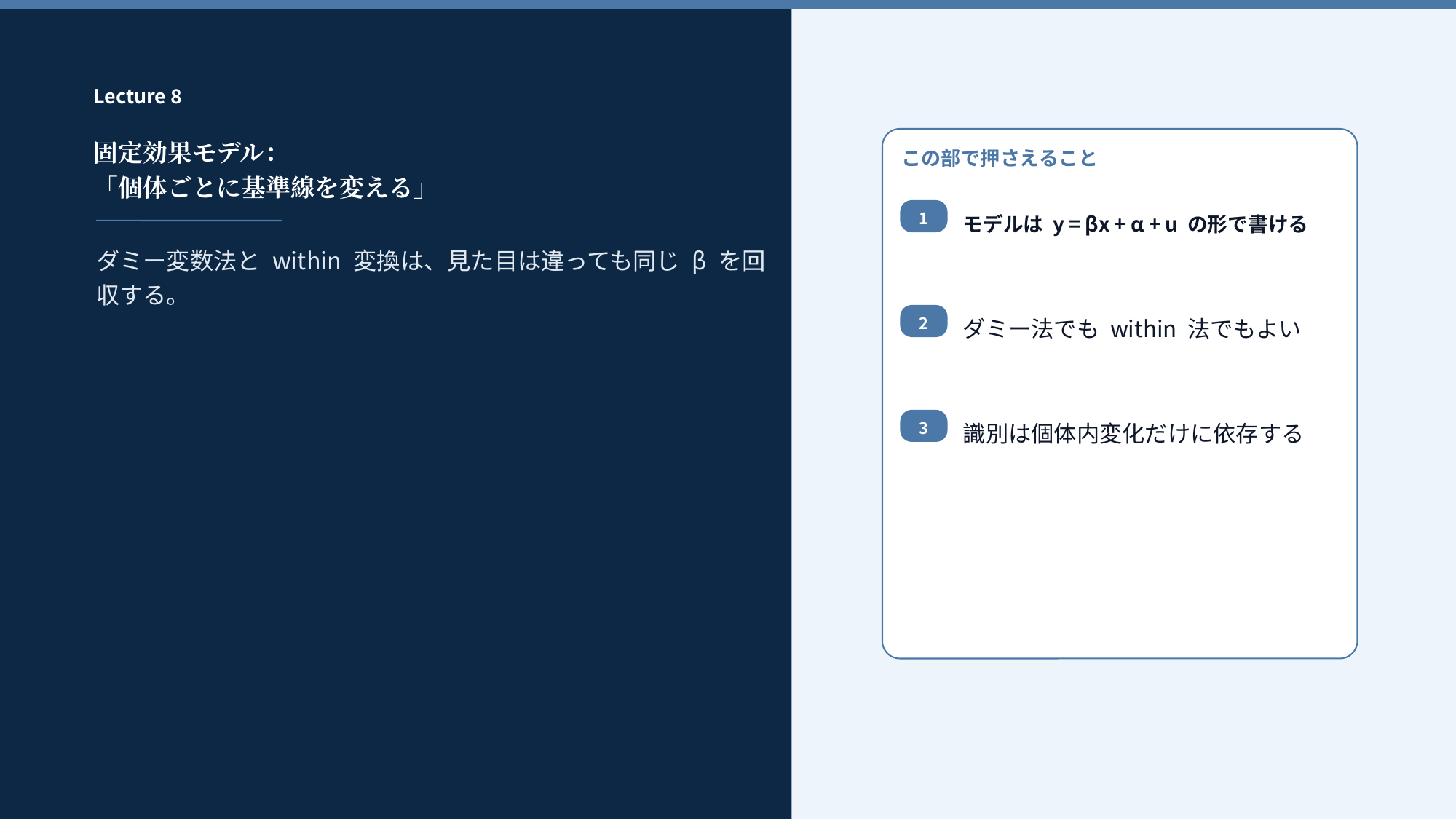

固定効果
Lecture 8
Lecture 8

固定効果モデル：
「個体ごとに基準線を変える」
この部で押さえること
モデルは y = βx + α + u の形で書ける

1

ダミー変数法と within 変換は、見た目は違っても同じ β を回収する。
ダミー法でも within 法でもよい

2
識別は個体内変化だけに依存する

3
11
計量経済学 I ｜ Lecture 8